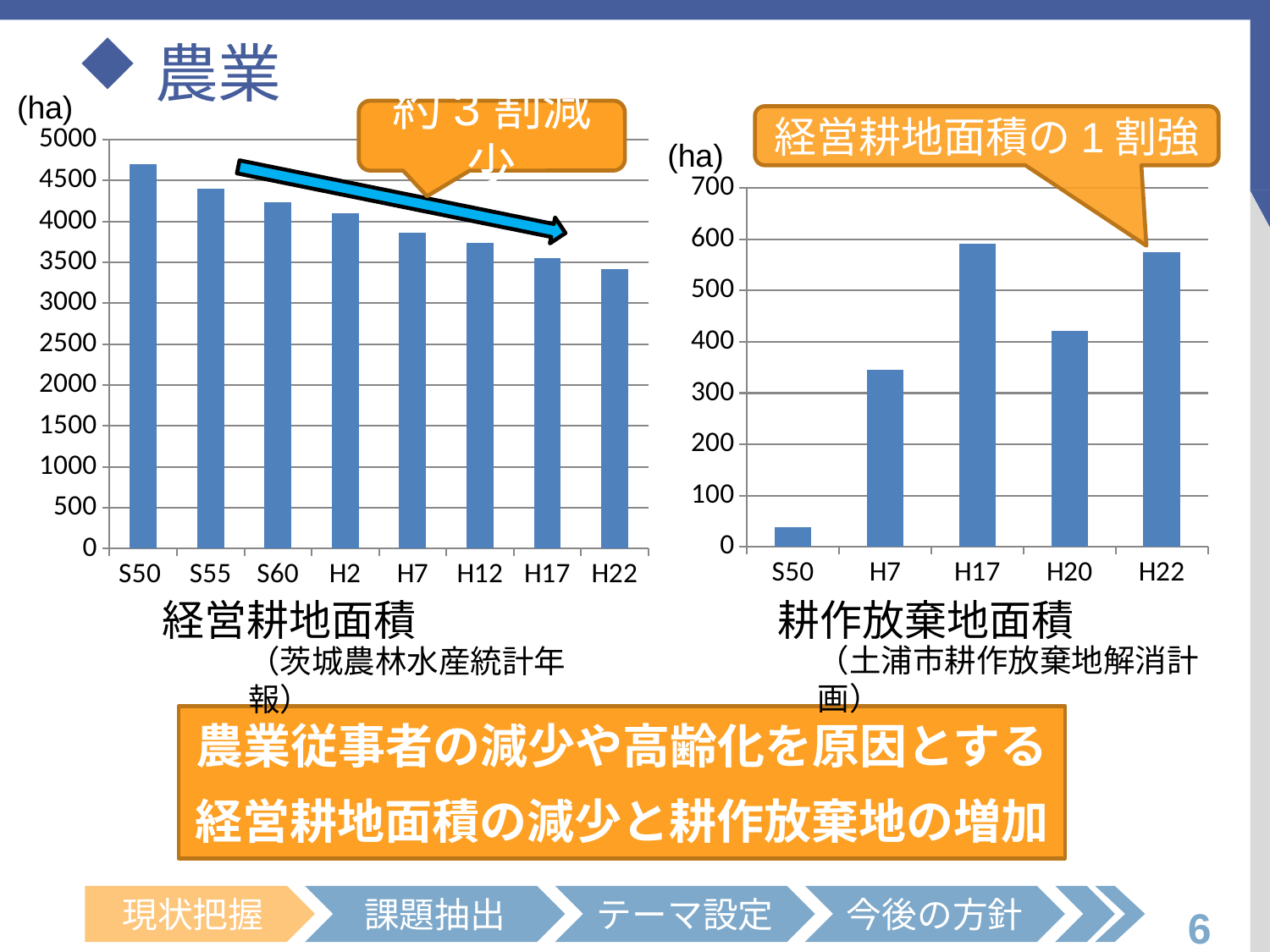

# 農業
(ha)
約3割減少
経営耕地面積の1割強

### Chart

| Category | 耕地面積 |
|---|---|
| S50  | 4699.0 |
| S55 | 4400.0 |
| S60 | 4240.0 |
| H2 | 4100.0 |
| H7 | 3860.0 |
| H12 | 3740.0 |
| H17 | 3550.0 |
| H22 | 3420.0 |
(ha)

### Chart

| Category |
|---|

### Chart

| Category | 耕作放棄地面積 |
|---|---|
| S50 | 39.0 |
| H7 | 345.0 |
| H17 | 591.0 |
| H20 | 421.0 |
| H22 | 574.0 |
経営耕地面積
耕作放棄地面積
（土浦市耕作放棄地解消計画）
（茨城農林水産統計年報）
農業従事者の減少や高齢化を原因とする
経営耕地面積の減少と耕作放棄地の増加
現状把握
課題抽出
テーマ設定
今後の方針

6